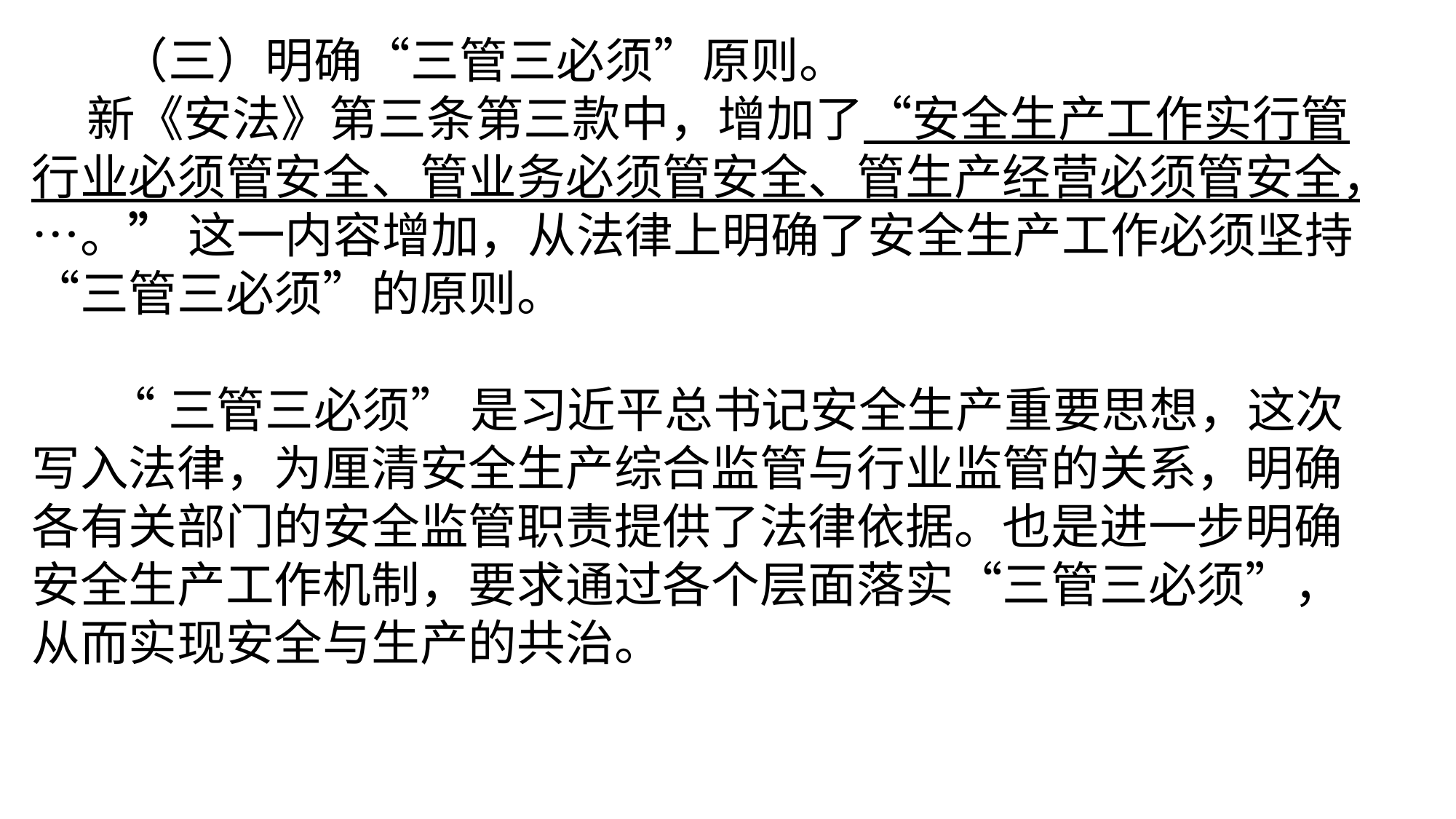

（三）明确“三管三必须”原则。
    新《安法》第三条第三款中，增加了“安全生产工作实行管行业必须管安全、管业务必须管安全、管生产经营必须管安全，…。” 这一内容增加，从法律上明确了安全生产工作必须坚持“三管三必须”的原则。

       “三管三必须” 是习近平总书记安全生产重要思想，这次写入法律，为厘清安全生产综合监管与行业监管的关系，明确各有关部门的安全监管职责提供了法律依据。也是进一步明确安全生产工作机制，要求通过各个层面落实“三管三必须”，从而实现安全与生产的共治。